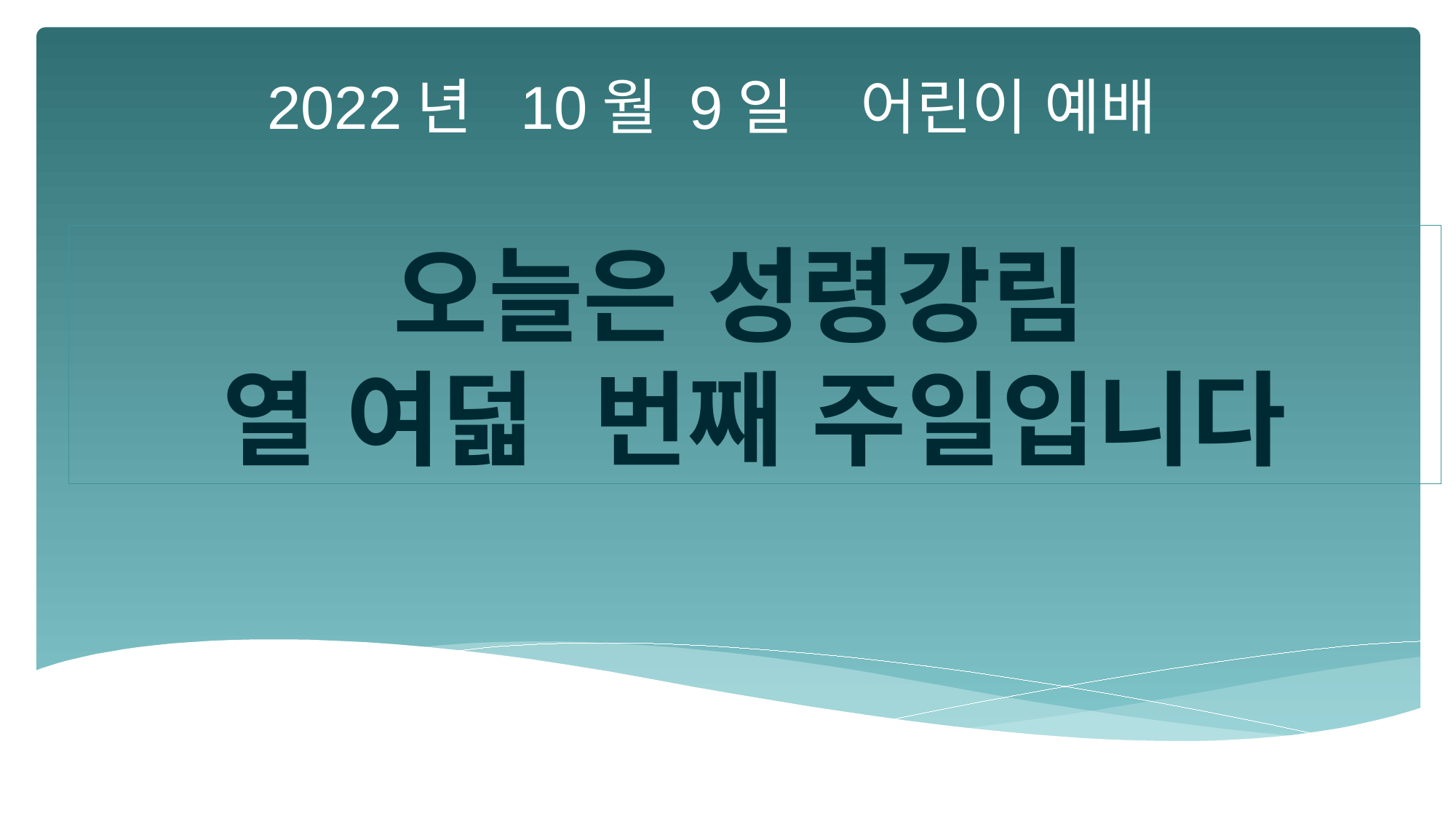

2022년  10월 9일    어린이 예배
오늘은 성령강림
열 여덟  번째 주일입니다